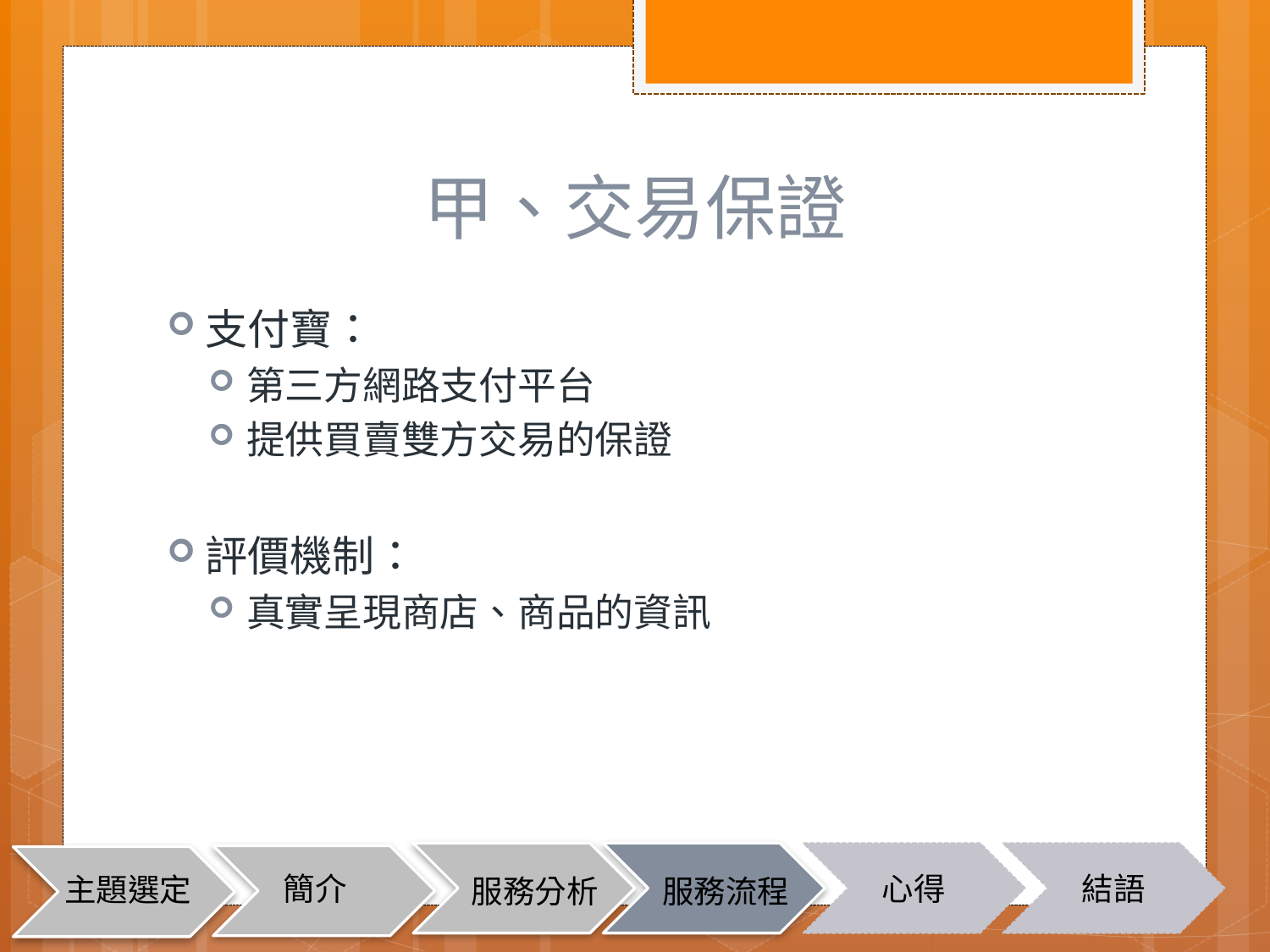

# 甲、交易保證
支付寶：
第三方網路支付平台
提供買賣雙方交易的保證

評價機制：
真實呈現商店、商品的資訊

簡介
心得
結語
主題選定

服務流程
服務分析